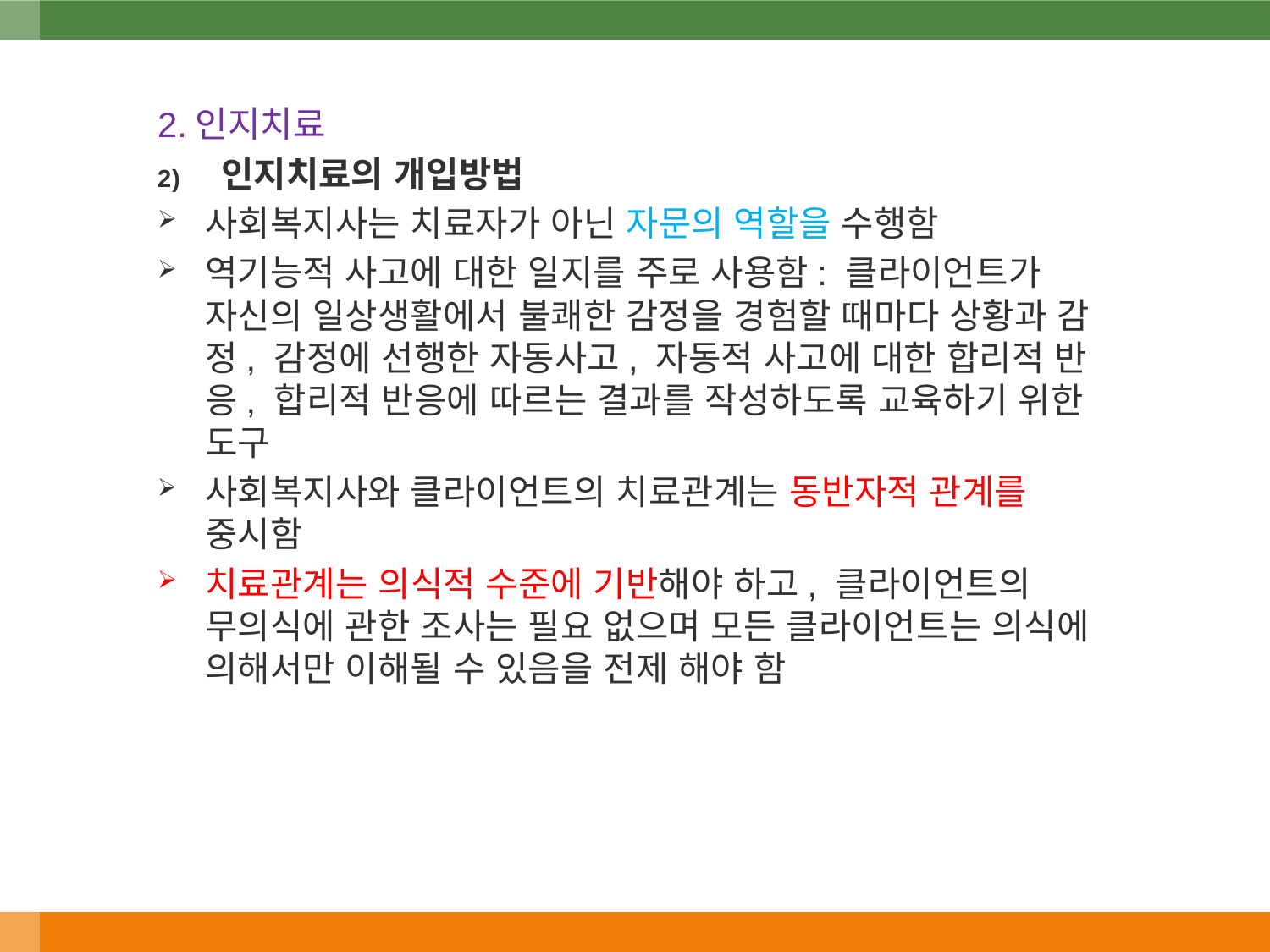

2.인지치료
인지치료의 개입방법
사회복지사는 치료자가 아닌 자문의 역할을 수행함
역기능적 사고에 대한 일지를 주로 사용함: 클라이언트가 자신의 일상생활에서 불쾌한 감정을 경험할 때마다 상황과 감정, 감정에 선행한 자동사고, 자동적 사고에 대한 합리적 반응, 합리적 반응에 따르는 결과를 작성하도록 교육하기 위한 도구
사회복지사와 클라이언트의 치료관계는 동반자적 관계를 중시함
치료관계는 의식적 수준에 기반해야 하고, 클라이언트의 무의식에 관한 조사는 필요 없으며 모든 클라이언트는 의식에 의해서만 이해될 수 있음을 전제 해야 함